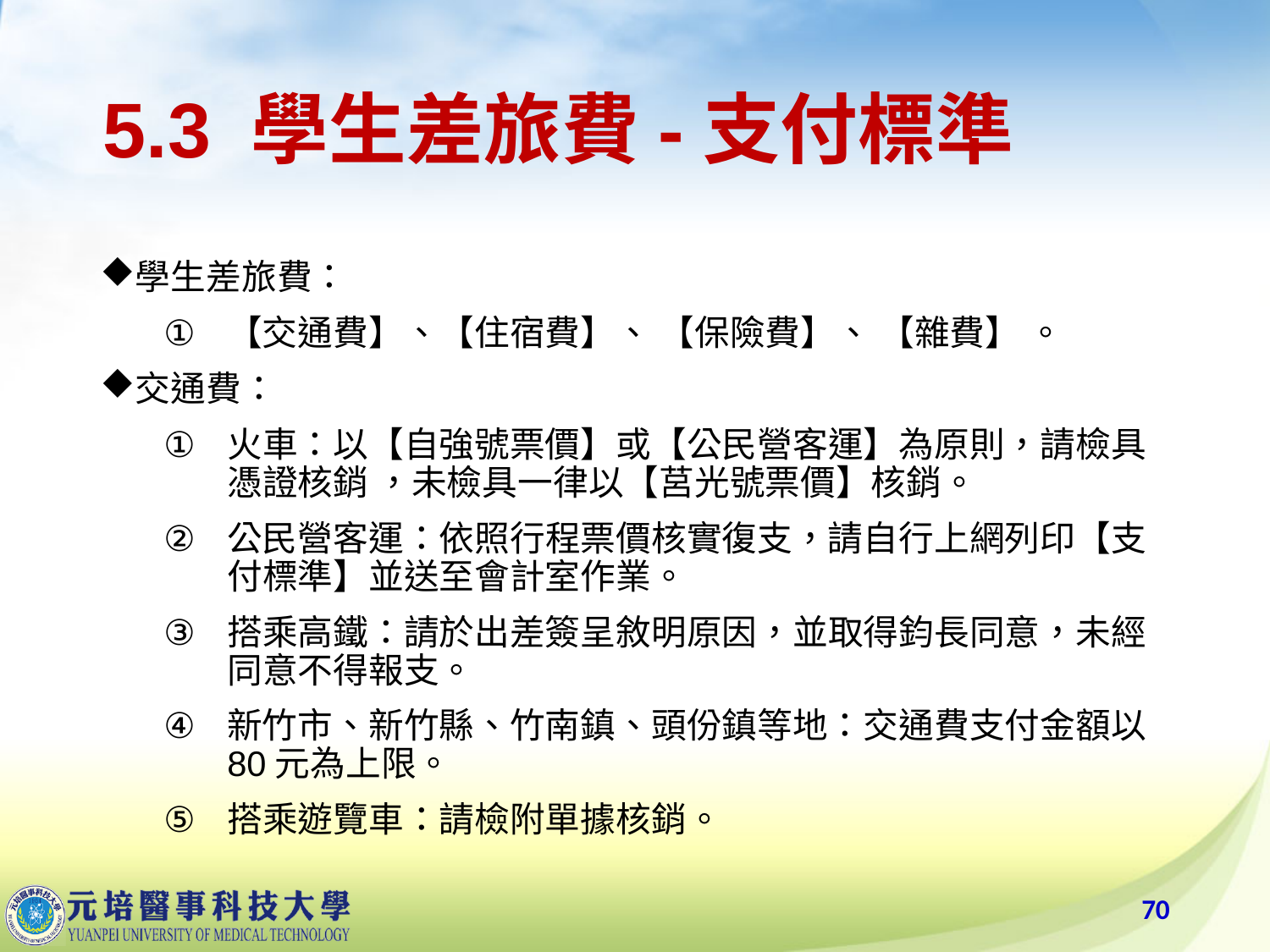

# 5.3 學生差旅費-支付標準
學生差旅費：
【交通費】、【住宿費】、 【保險費】、 【雜費】 。
交通費：
火車：以【自強號票價】或【公民營客運】為原則，請檢具憑證核銷 ，未檢具一律以【莒光號票價】核銷。
公民營客運：依照行程票價核實復支，請自行上網列印【支付標準】並送至會計室作業。
搭乘高鐵：請於出差簽呈敘明原因，並取得鈞長同意，未經同意不得報支。
新竹市、新竹縣、竹南鎮、頭份鎮等地：交通費支付金額以80元為上限。
搭乘遊覽車：請檢附單據核銷。

70